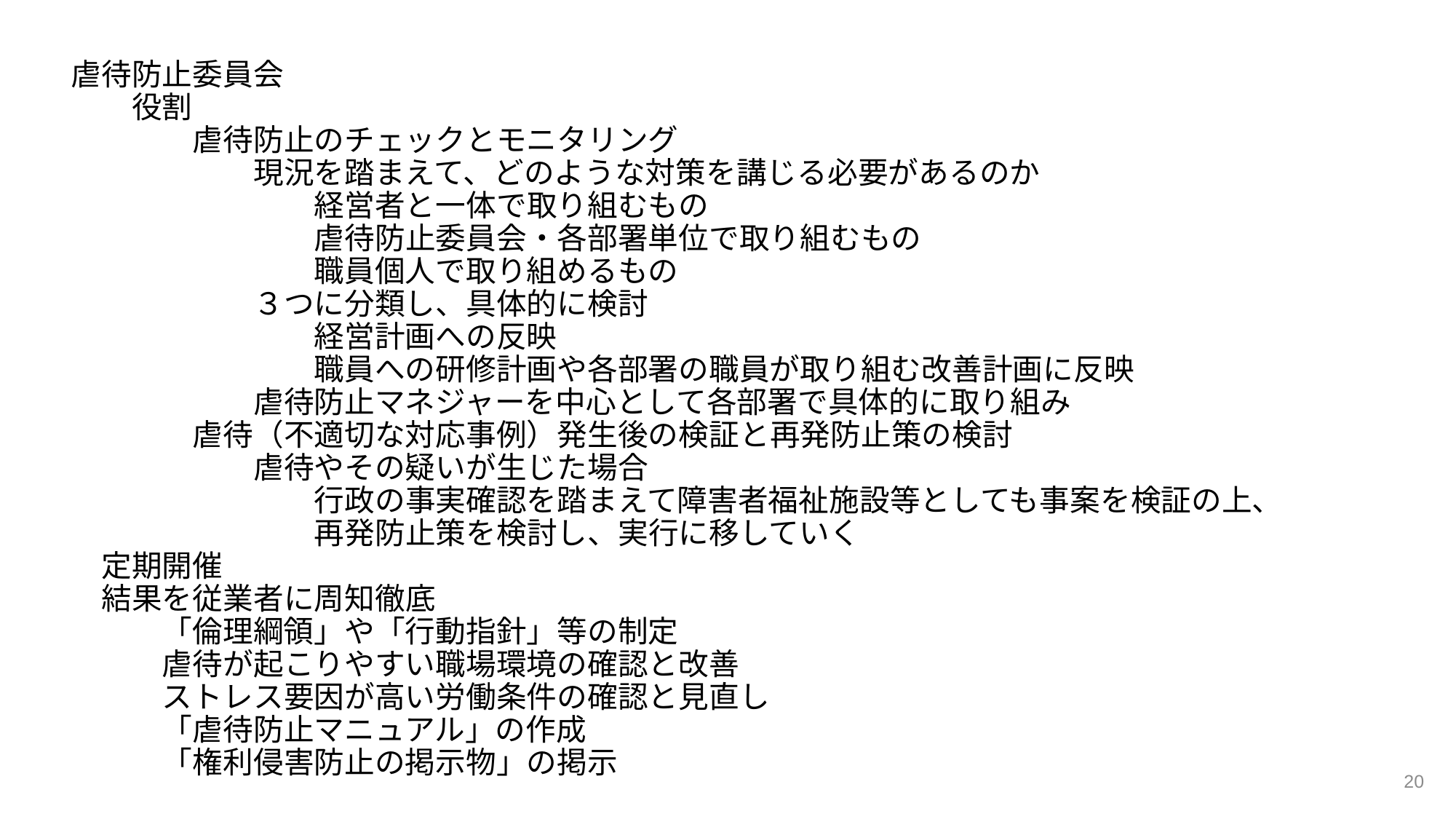

虐待防止委員会
　　役割
　　　　虐待防止のチェックとモニタリング
　　　　　　現況を踏まえて、どのような対策を講じる必要があるのか
　　　　　　　　経営者と一体で取り組むもの
　　　　　　　　虐待防止委員会・各部署単位で取り組むもの
　　　　　　　　職員個人で取り組めるもの
　　　　　　３つに分類し、具体的に検討
　　　　　　　　経営計画への反映
　　　　　　　　職員への研修計画や各部署の職員が取り組む改善計画に反映
　　　　　　虐待防止マネジャーを中心として各部署で具体的に取り組み
　　　　虐待（不適切な対応事例）発生後の検証と再発防止策の検討
　　　　　　虐待やその疑いが生じた場合
　　　　　　　　行政の事実確認を踏まえて障害者福祉施設等としても事案を検証の上、
　　　　　　　　再発防止策を検討し、実行に移していく
　定期開催
　結果を従業者に周知徹底
　　　「倫理綱領」や「行動指針」等の制定
　　　虐待が起こりやすい職場環境の確認と改善
　　　ストレス要因が高い労働条件の確認と見直し
　　　「虐待防止マニュアル」の作成
　　　「権利侵害防止の掲示物」の掲示
20